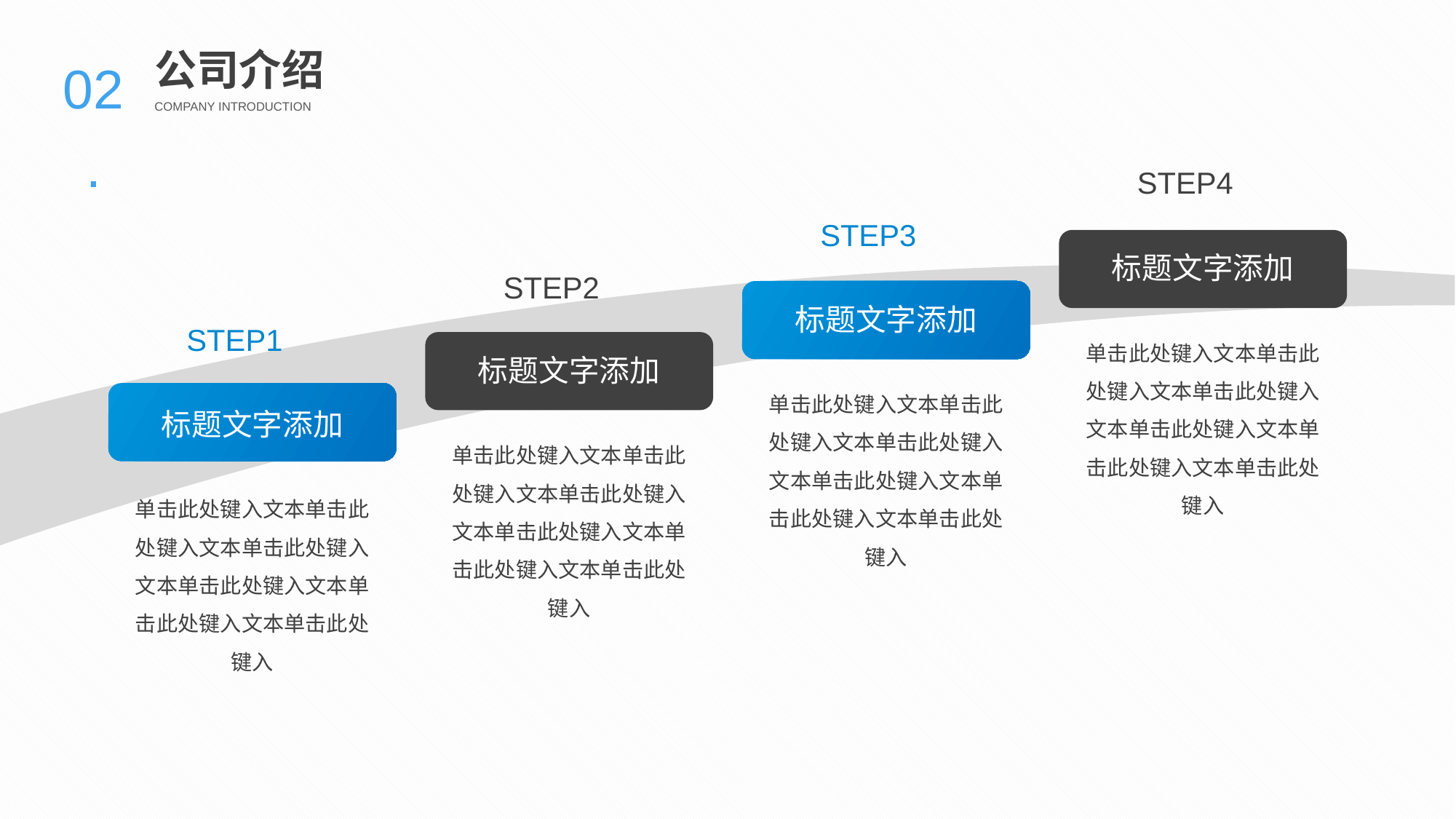

BY YUSHEN
02.
公司介绍
COMPANY INTRODUCTION
STEP4

标题文字添加
单击此处键入文本单击此处键入文本单击此处键入文本单击此处键入文本单击此处键入文本单击此处键入
STEP3

标题文字添加
单击此处键入文本单击此处键入文本单击此处键入文本单击此处键入文本单击此处键入文本单击此处键入
STEP2

标题文字添加
单击此处键入文本单击此处键入文本单击此处键入文本单击此处键入文本单击此处键入文本单击此处键入

STEP1

标题文字添加
单击此处键入文本单击此处键入文本单击此处键入文本单击此处键入文本单击此处键入文本单击此处键入